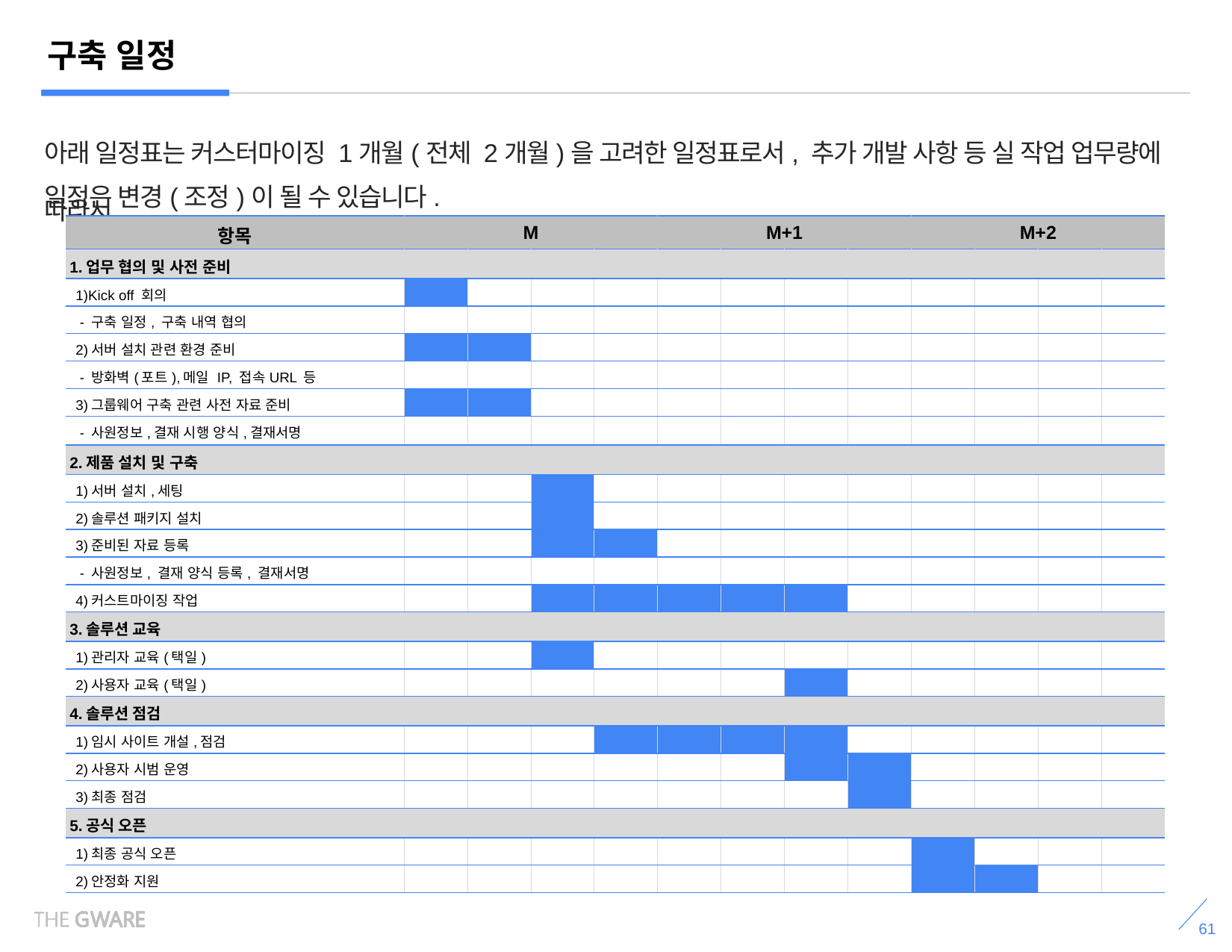

구축 일정

아래 일정표는 커스터마이징 1개월(전체 2개월)을 고려한 일정표로서, 추가 개발 사항 등 실 작업 업무량에 따라서
일정은 변경(조정)이 될 수 있습니다.
| 항목 | M |  |  |  | M+1 |  |  |  | M+2 |  |  |  |
| --- | --- | --- | --- | --- | --- | --- | --- | --- | --- | --- | --- | --- |
| 1.업무 협의 및 사전 준비 |  |  |  |  |  |  |  |  |  |  |  |  |
| 1)Kick off 회의 |  |  |  |  |  |  |  |  |  |  |  |  |
| - 구축 일정, 구축 내역 협의 |  |  |  |  |  |  |  |  |  |  |  |  |
| 2)서버 설치 관련 환경 준비 |  |  |  |  |  |  |  |  |  |  |  |  |
| - 방화벽(포트),메일 IP, 접속URL 등 |  |  |  |  |  |  |  |  |  |  |  |  |
| 3)그룹웨어 구축 관련 사전 자료 준비 |  |  |  |  |  |  |  |  |  |  |  |  |
| - 사원정보,결재 시행 양식,결재서명 |  |  |  |  |  |  |  |  |  |  |  |  |
| 2.제품 설치 및 구축 |  |  |  |  |  |  |  |  |  |  |  |  |
| 1)서버 설치,세팅 |  |  |  |  |  |  |  |  |  |  |  |  |
| 2)솔루션 패키지 설치 |  |  |  |  |  |  |  |  |  |  |  |  |
| 3)준비된 자료 등록 |  |  |  |  |  |  |  |  |  |  |  |  |
| - 사원정보, 결재 양식 등록, 결재서명 |  |  |  |  |  |  |  |  |  |  |  |  |
| 4)커스트마이징 작업 |  |  |  |  |  |  |  |  |  |  |  |  |
| 3.솔루션 교육 |  |  |  |  |  |  |  |  |  |  |  |  |
| 1)관리자 교육(택일) |  |  |  |  |  |  |  |  |  |  |  |  |
| 2)사용자 교육(택일) |  |  |  |  |  |  |  |  |  |  |  |  |
| 4.솔루션 점검 |  |  |  |  |  |  |  |  |  |  |  |  |
| 1)임시 사이트 개설,점검 |  |  |  |  |  |  |  |  |  |  |  |  |
| 2)사용자 시범 운영 |  |  |  |  |  |  |  |  |  |  |  |  |
| 3)최종 점검 |  |  |  |  |  |  |  |  |  |  |  |  |
| 5.공식 오픈 |  |  |  |  |  |  |  |  |  |  |  |  |
| 1)최종 공식 오픈 |  |  |  |  |  |  |  |  |  |  |  |  |
| 2)안정화 지원 |  |  |  |  |  |  |  |  |  |  |  |  |